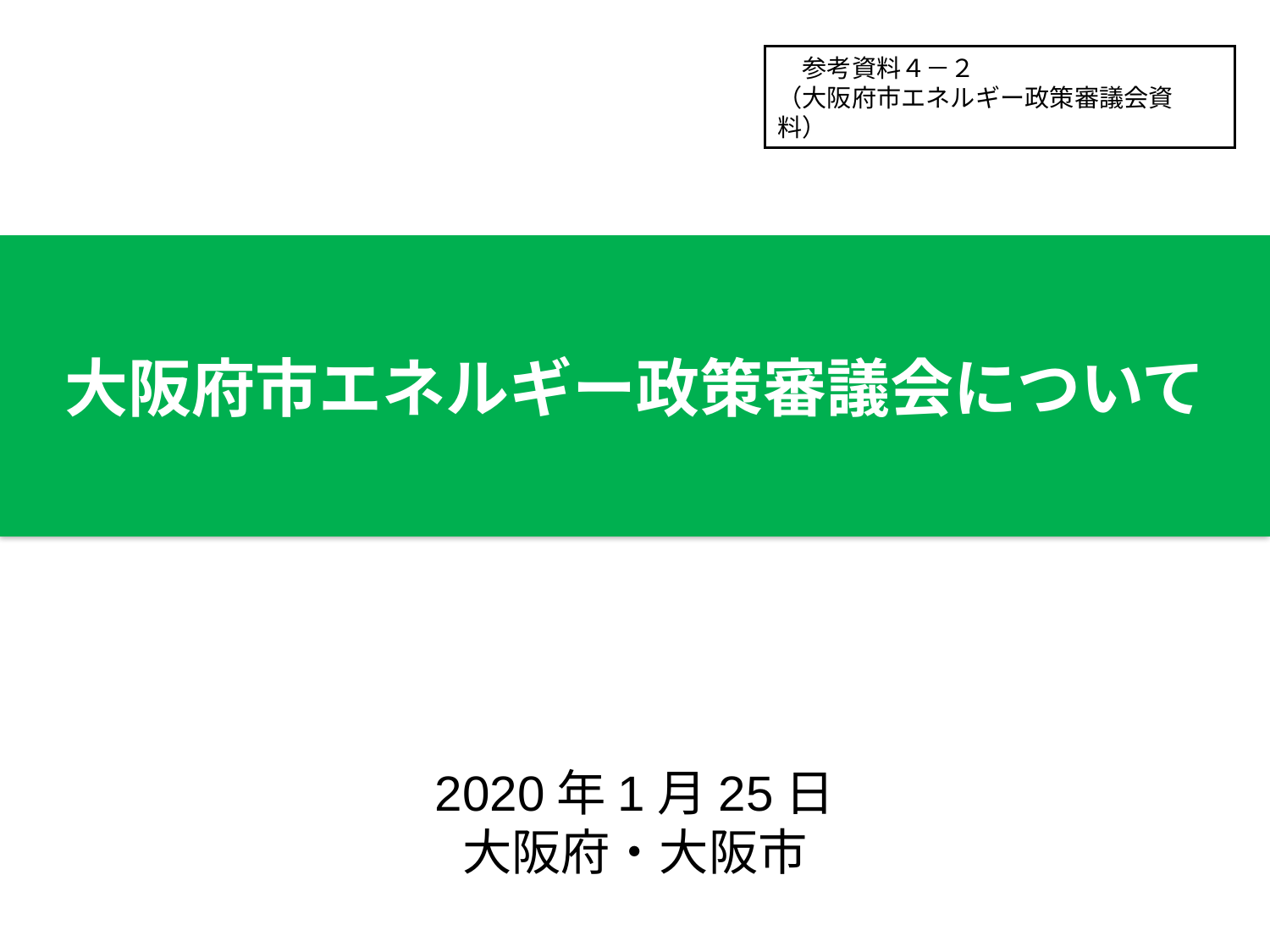

参考資料４－２
（大阪府市エネルギー政策審議会資料）
大阪府市エネルギー政策審議会について
2020年1月25日
大阪府・大阪市